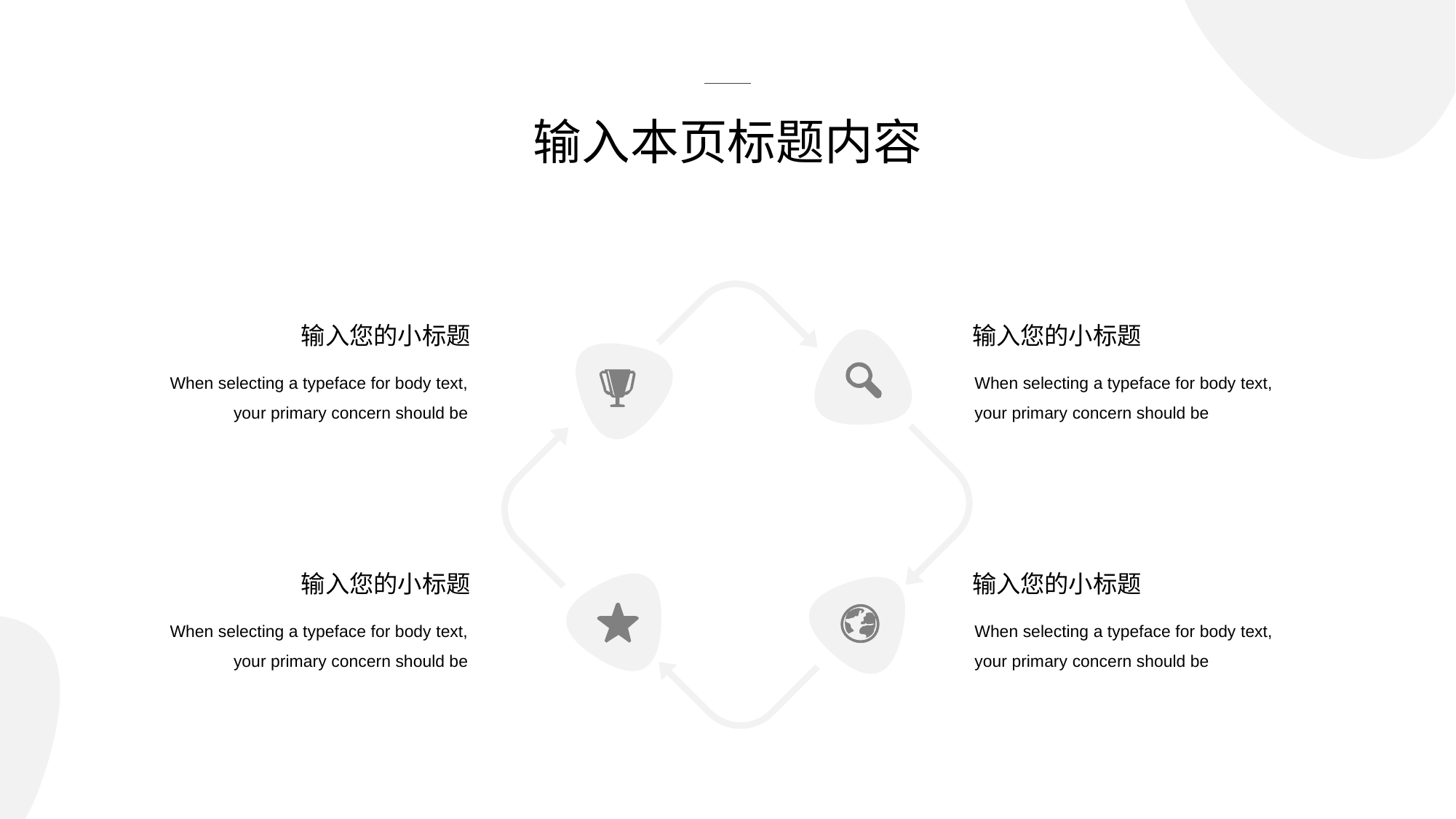

输入本页标题内容

输入您的小标题
输入您的小标题

When selecting a typeface for body text, your primary concern should be
When selecting a typeface for body text, your primary concern should be

输入您的小标题
输入您的小标题

When selecting a typeface for body text, your primary concern should be

When selecting a typeface for body text, your primary concern should be